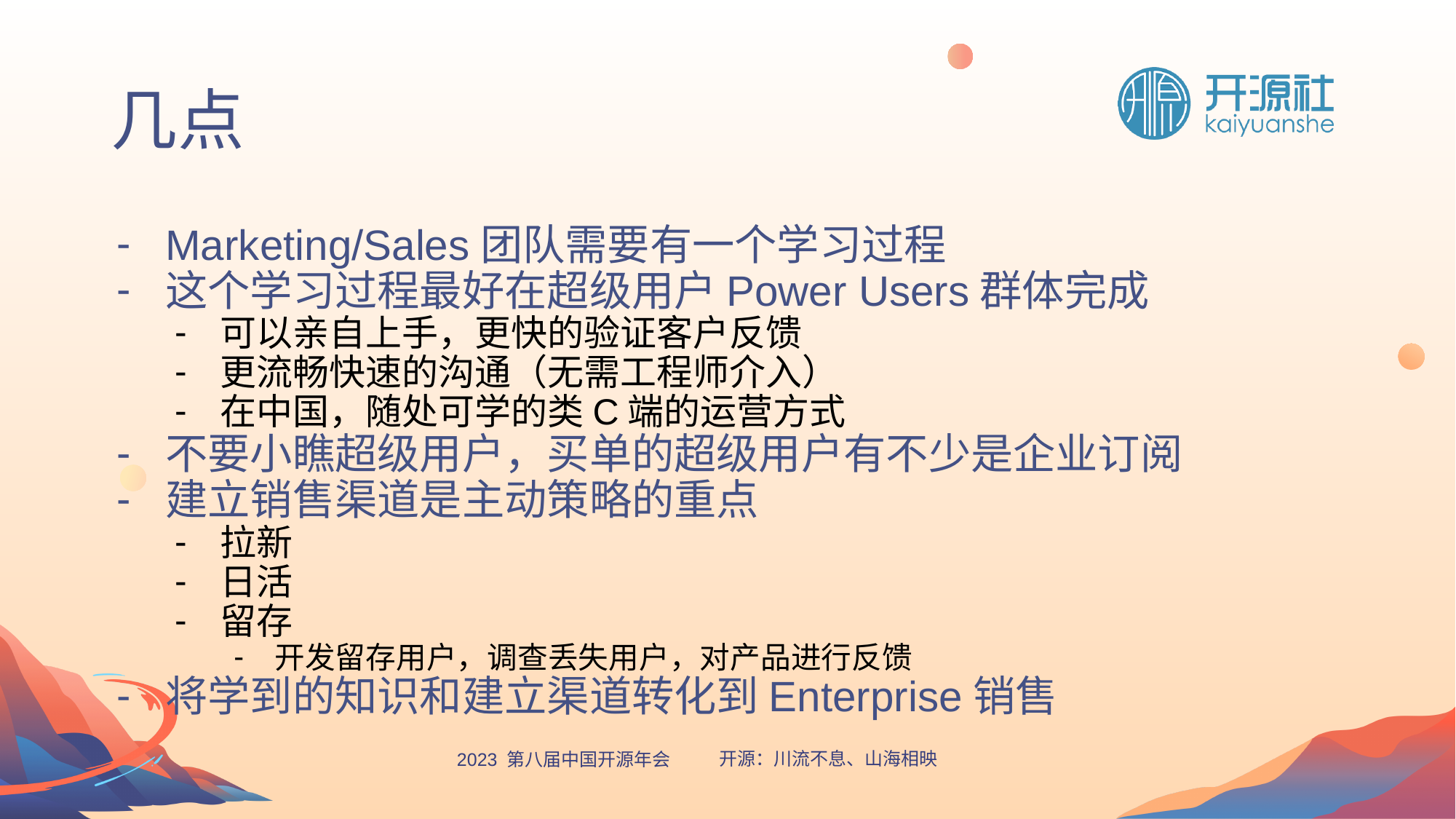

# 几点
Marketing/Sales团队需要有一个学习过程
这个学习过程最好在超级用户Power Users群体完成
可以亲自上手，更快的验证客户反馈
更流畅快速的沟通（无需工程师介入）
在中国，随处可学的类C端的运营方式
不要小瞧超级用户，买单的超级用户有不少是企业订阅
建立销售渠道是主动策略的重点
拉新
日活
留存
开发留存用户，调查丢失用户，对产品进行反馈
将学到的知识和建立渠道转化到Enterprise销售